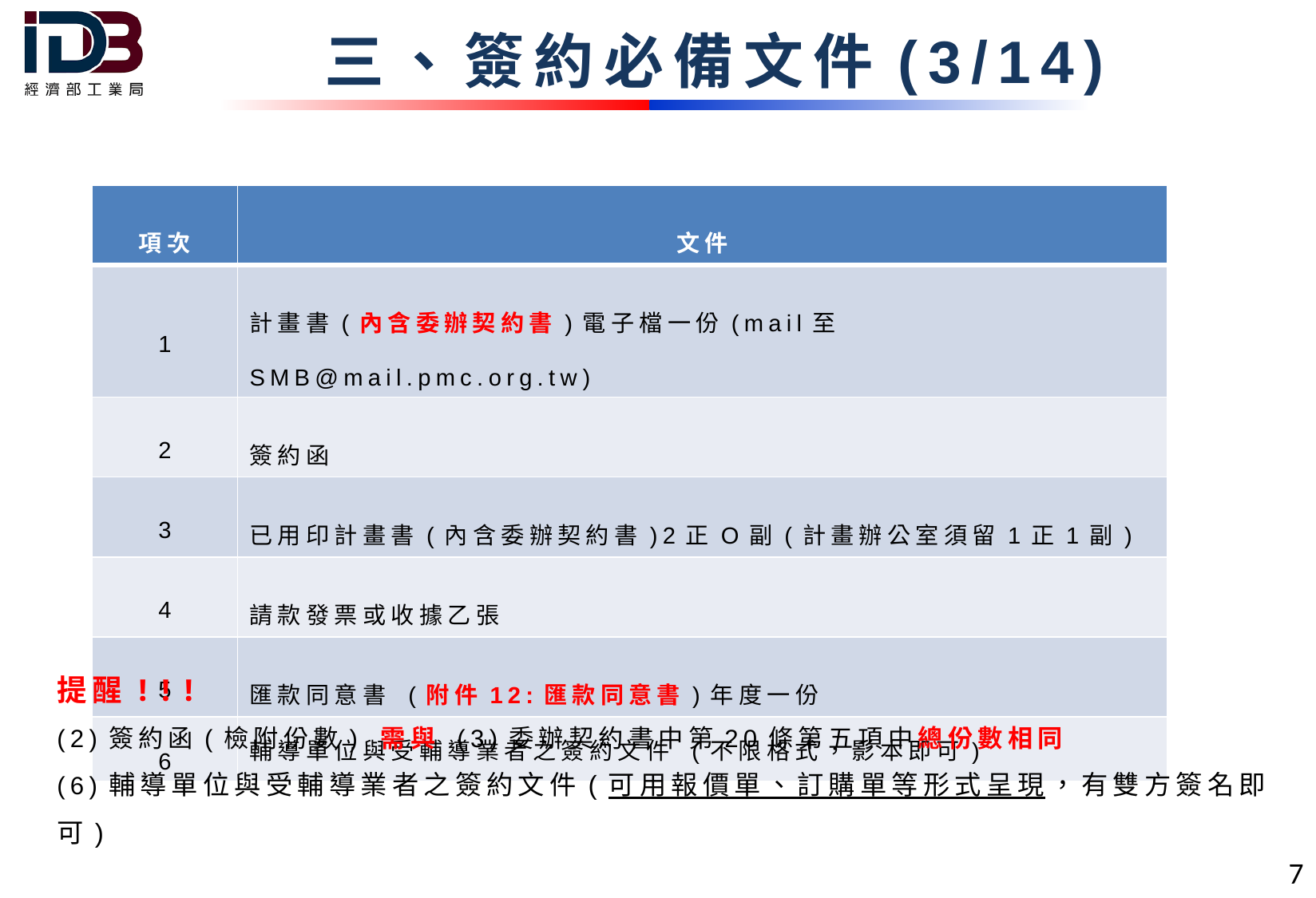

三、簽約必備文件(3/14)
| 項次 | 文件 |
| --- | --- |
| 1 | 計畫書(內含委辦契約書)電子檔一份(mail至SMB@mail.pmc.org.tw) |
| 2 | 簽約函 |
| 3 | 已用印計畫書(內含委辦契約書)2正O副(計畫辦公室須留1正1副) |
| 4 | 請款發票或收據乙張 |
| 5 | 匯款同意書 (附件12:匯款同意書)年度一份 |
| 6 | 輔導單位與受輔導業者之簽約文件 (不限格式，影本即可) |
提醒!!!
(2)簽約函(檢附份數) 需與 (3)委辦契約書中第20條第五項中總份數相同
(6)輔導單位與受輔導業者之簽約文件(可用報價單、訂購單等形式呈現，有雙方簽名即可)